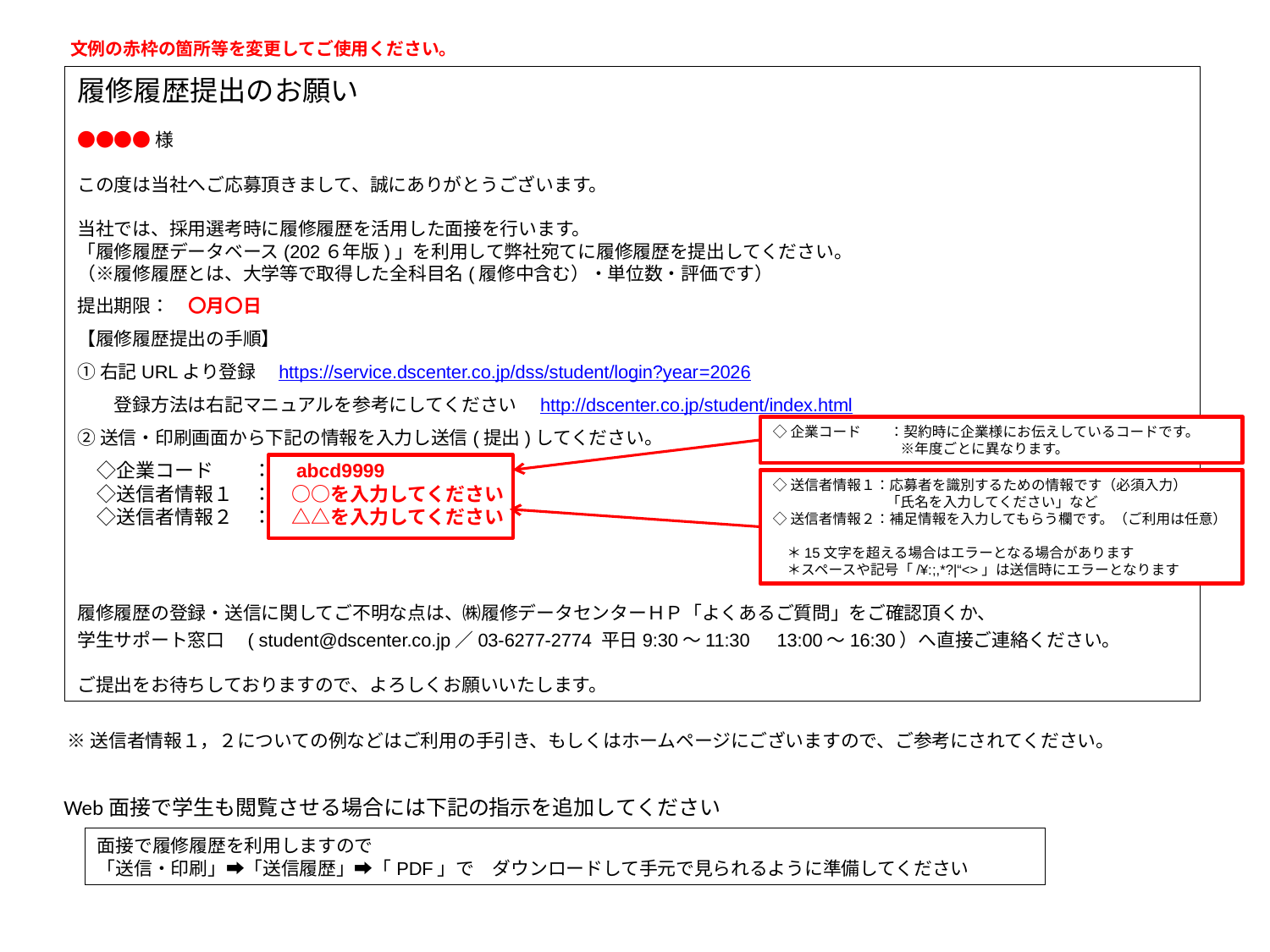

文例の赤枠の箇所等を変更してご使用ください。
履修履歴提出のお願い

●●●●様

この度は当社へご応募頂きまして、誠にありがとうございます。

当社では、採用選考時に履修履歴を活用した面接を行います。
「履修履歴データベース(202６年版)」を利用して弊社宛てに履修履歴を提出してください。
（※履修履歴とは、大学等で取得した全科目名(履修中含む）・単位数・評価です）
提出期限：　〇月〇日
【履修履歴提出の手順】
①右記URLより登録　https://service.dscenter.co.jp/dss/student/login?year=2026
　　登録方法は右記マニュアルを参考にしてください　http://dscenter.co.jp/student/index.html
②送信・印刷画面から下記の情報を入力し送信(提出)してください。
　◇企業コード　　：　abcd9999
　◇送信者情報１　：　○○を入力してください
　◇送信者情報２　：　△△を入力してください

履修履歴の登録・送信に関してご不明な点は、㈱履修データセンターＨＰ「よくあるご質問」をご確認頂くか、
学生サポート窓口　( student@dscenter.co.jp／03-6277-2774 平日9:30～11:30　13:00～16:30）へ直接ご連絡ください。

ご提出をお待ちしておりますので、よろしくお願いいたします。
◇企業コード　　：契約時に企業様にお伝えしているコードです。
　　　　　　　　　※年度ごとに異なります。

◇送信者情報１：応募者を識別するための情報です（必須入力）
　　　　　　　　「氏名を入力してください」など
◇送信者情報２：補足情報を入力してもらう欄です。（ご利用は任意）

　＊15文字を超える場合はエラーとなる場合があります
　＊スペースや記号「/¥:;,*?|“<>」は送信時にエラーとなります
※送信者情報１，２についての例などはご利用の手引き、もしくはホームページにございますので、ご参考にされてください。
Web面接で学生も閲覧させる場合には下記の指示を追加してください
面接で履修履歴を利用しますので
「送信・印刷」➡「送信履歴」➡「PDF」で　ダウンロードして手元で見られるように準備してください